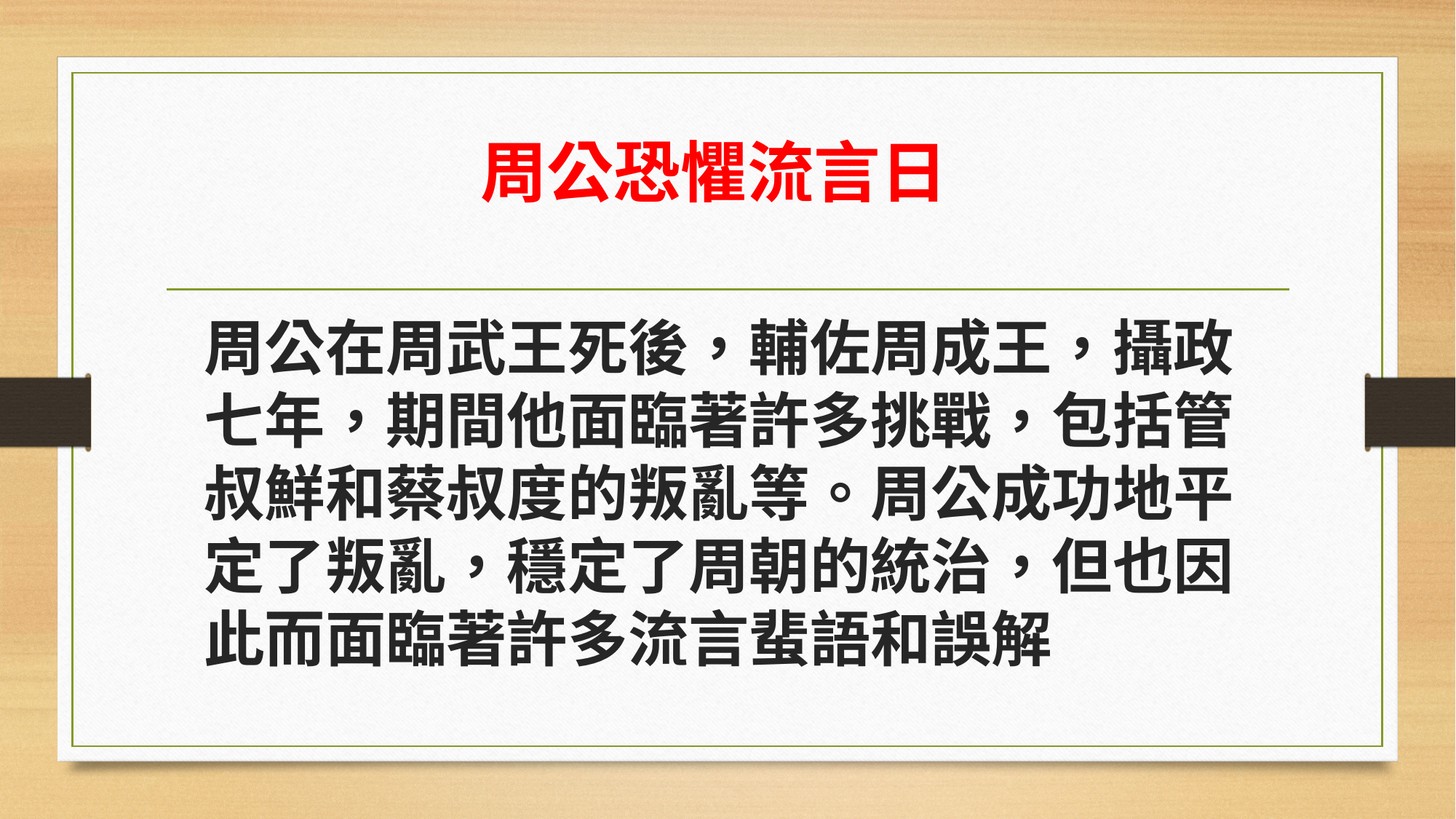

# 周公恐懼流言日
周公在周武王死後，輔佐周成王，攝政七年，期間他面臨著許多挑戰，包括管叔鮮和蔡叔度的叛亂等。周公成功地平定了叛亂，穩定了周朝的統治，但也因此而面臨著許多流言蜚語和誤解